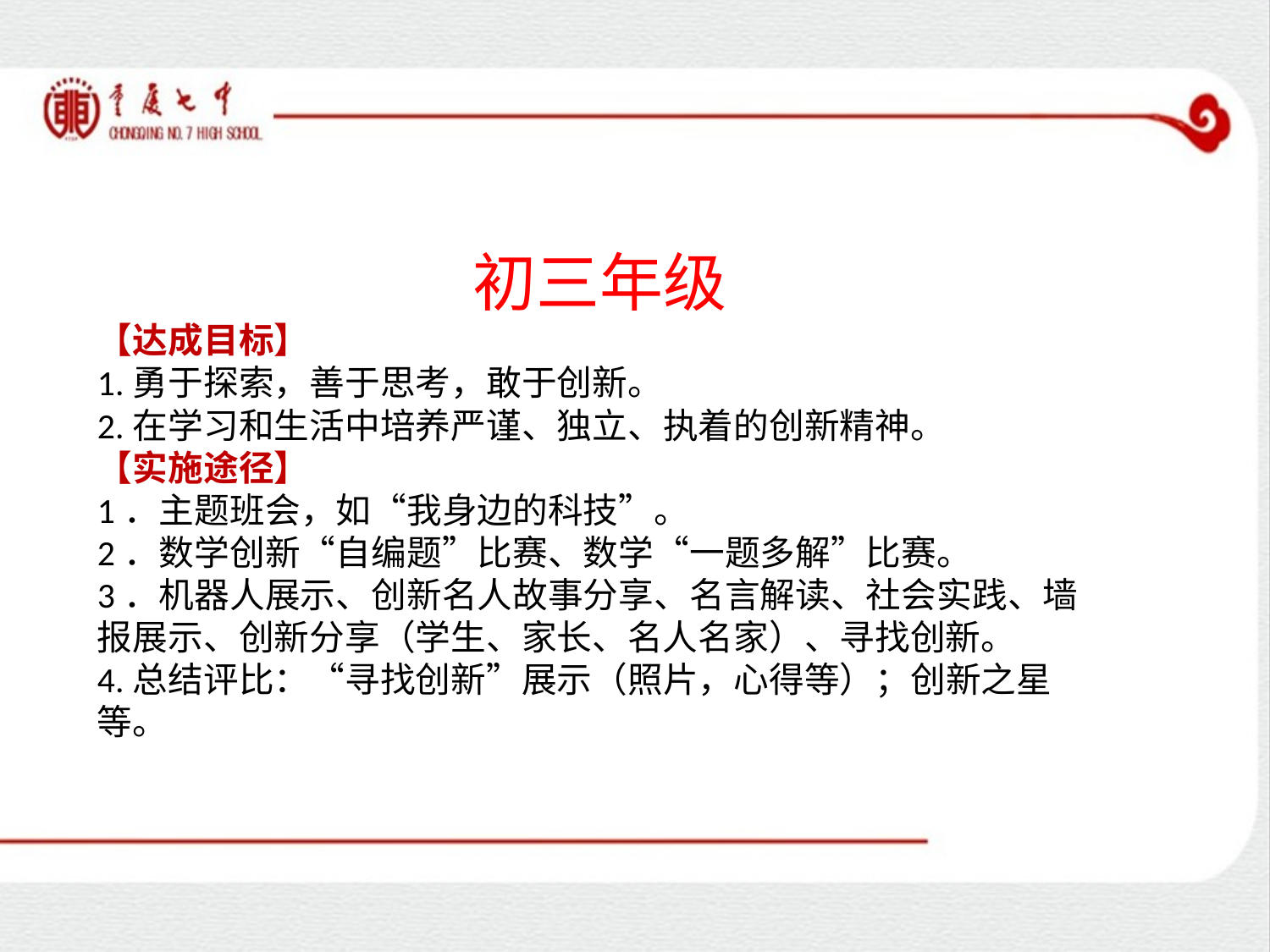

初三年级
【达成目标】
1.勇于探索，善于思考，敢于创新。
2.在学习和生活中培养严谨、独立、执着的创新精神。
【实施途径】
1．主题班会，如“我身边的科技”。
2．数学创新“自编题”比赛、数学“一题多解”比赛。
3．机器人展示、创新名人故事分享、名言解读、社会实践、墙报展示、创新分享（学生、家长、名人名家）、寻找创新。
4.总结评比：“寻找创新”展示（照片，心得等）；创新之星等。